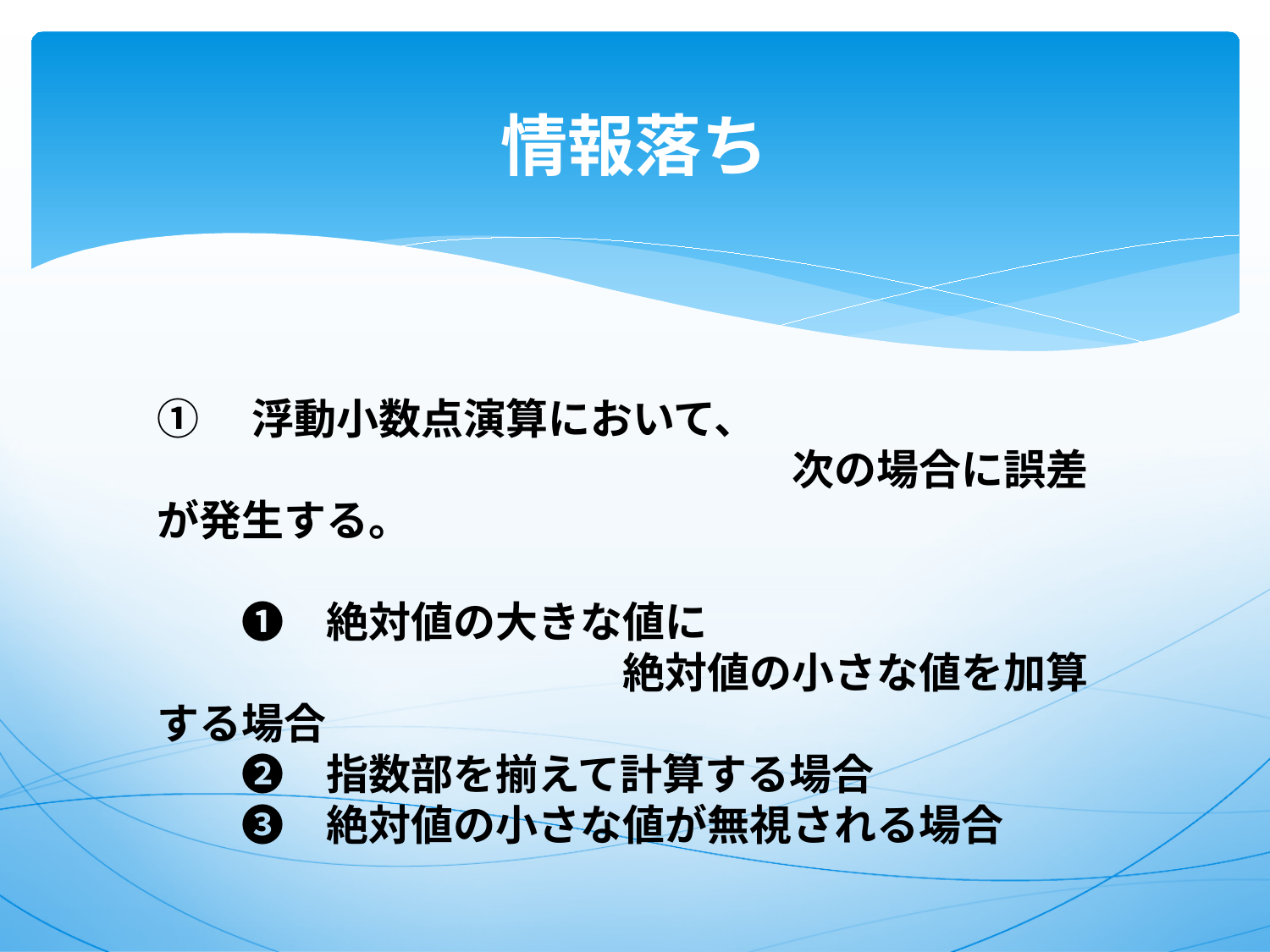

# 情報落ち
①　浮動小数点演算において、
　　　　　　　　　　　　　　　次の場合に誤差が発生する。

　　❶　絶対値の大きな値に
　　　　　　　　　　　絶対値の小さな値を加算する場合
　　❷　指数部を揃えて計算する場合
　　❸　絶対値の小さな値が無視される場合